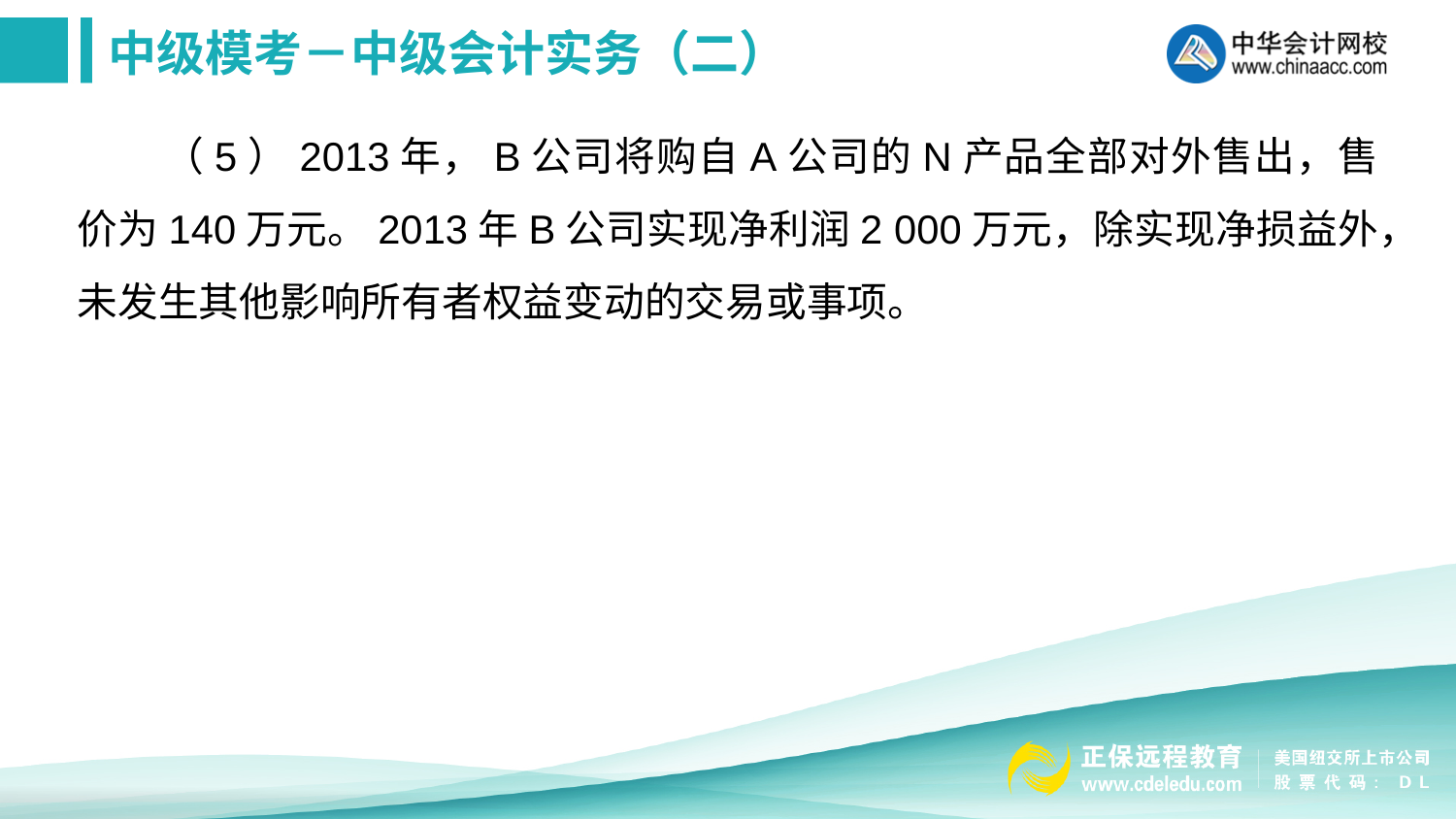

（5）2013年，B公司将购自A公司的N产品全部对外售出，售价为140万元。2013年B公司实现净利润2 000万元，除实现净损益外，未发生其他影响所有者权益变动的交易或事项。